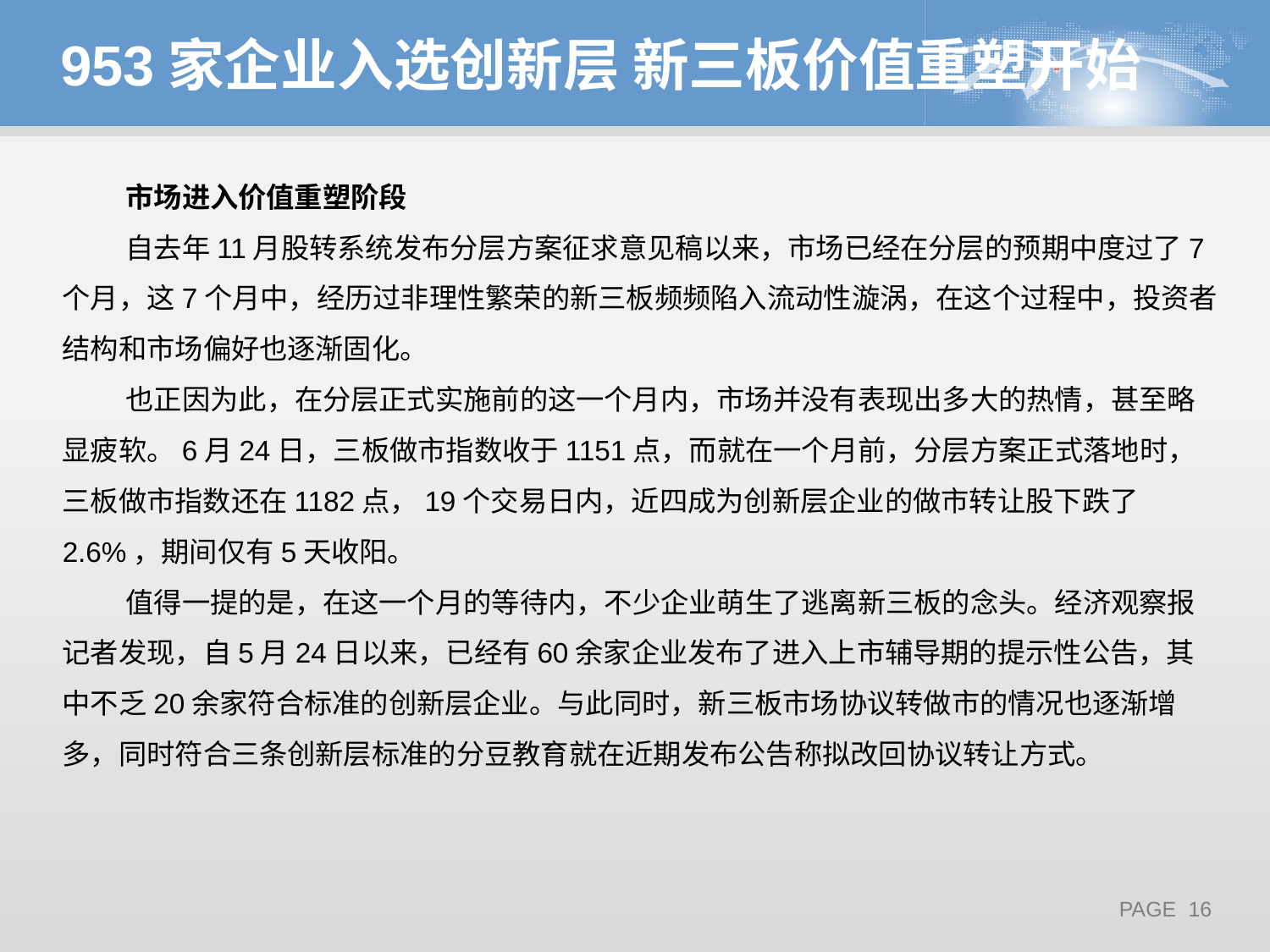

953家企业入选创新层 新三板价值重塑开始
市场进入价值重塑阶段
自去年11月股转系统发布分层方案征求意见稿以来，市场已经在分层的预期中度过了7个月，这7个月中，经历过非理性繁荣的新三板频频陷入流动性漩涡，在这个过程中，投资者结构和市场偏好也逐渐固化。
也正因为此，在分层正式实施前的这一个月内，市场并没有表现出多大的热情，甚至略显疲软。6月24日，三板做市指数收于1151点，而就在一个月前，分层方案正式落地时，三板做市指数还在1182点，19个交易日内，近四成为创新层企业的做市转让股下跌了2.6%，期间仅有5天收阳。
值得一提的是，在这一个月的等待内，不少企业萌生了逃离新三板的念头。经济观察报记者发现，自5月24日以来，已经有60余家企业发布了进入上市辅导期的提示性公告，其中不乏20余家符合标准的创新层企业。与此同时，新三板市场协议转做市的情况也逐渐增多，同时符合三条创新层标准的分豆教育就在近期发布公告称拟改回协议转让方式。